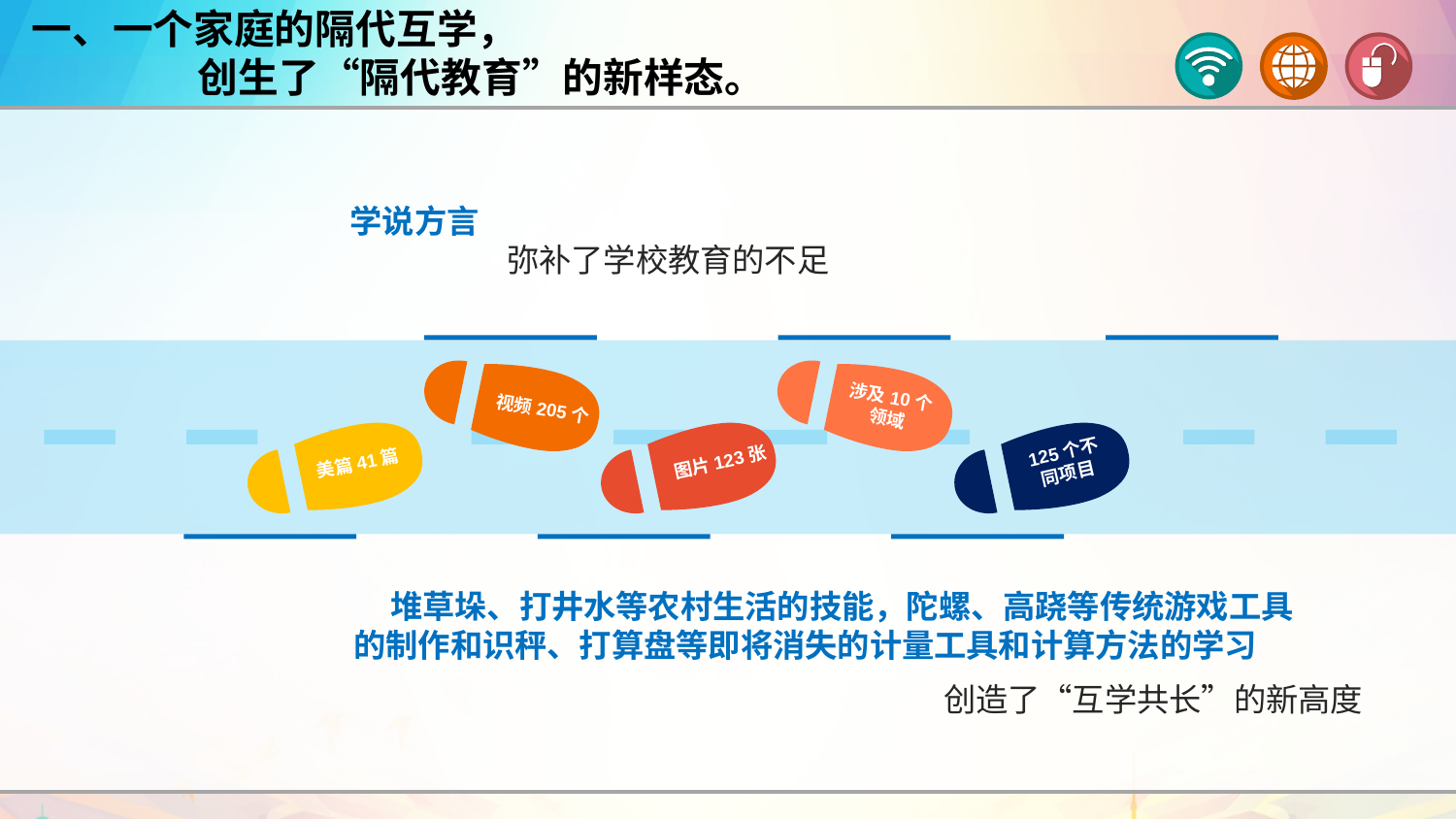

一、一个家庭的隔代互学，
                 创生了“隔代教育”的新样态。
学说方言
弥补了学校教育的不足

涉及10个领域
视频205个

125个不同项目
图片123张
美篇41篇

    堆草垛、打井水等农村生活的技能，陀螺、高跷等传统游戏工具的制作和识秤、打算盘等即将消失的计量工具和计算方法的学习
创造了“互学共长”的新高度